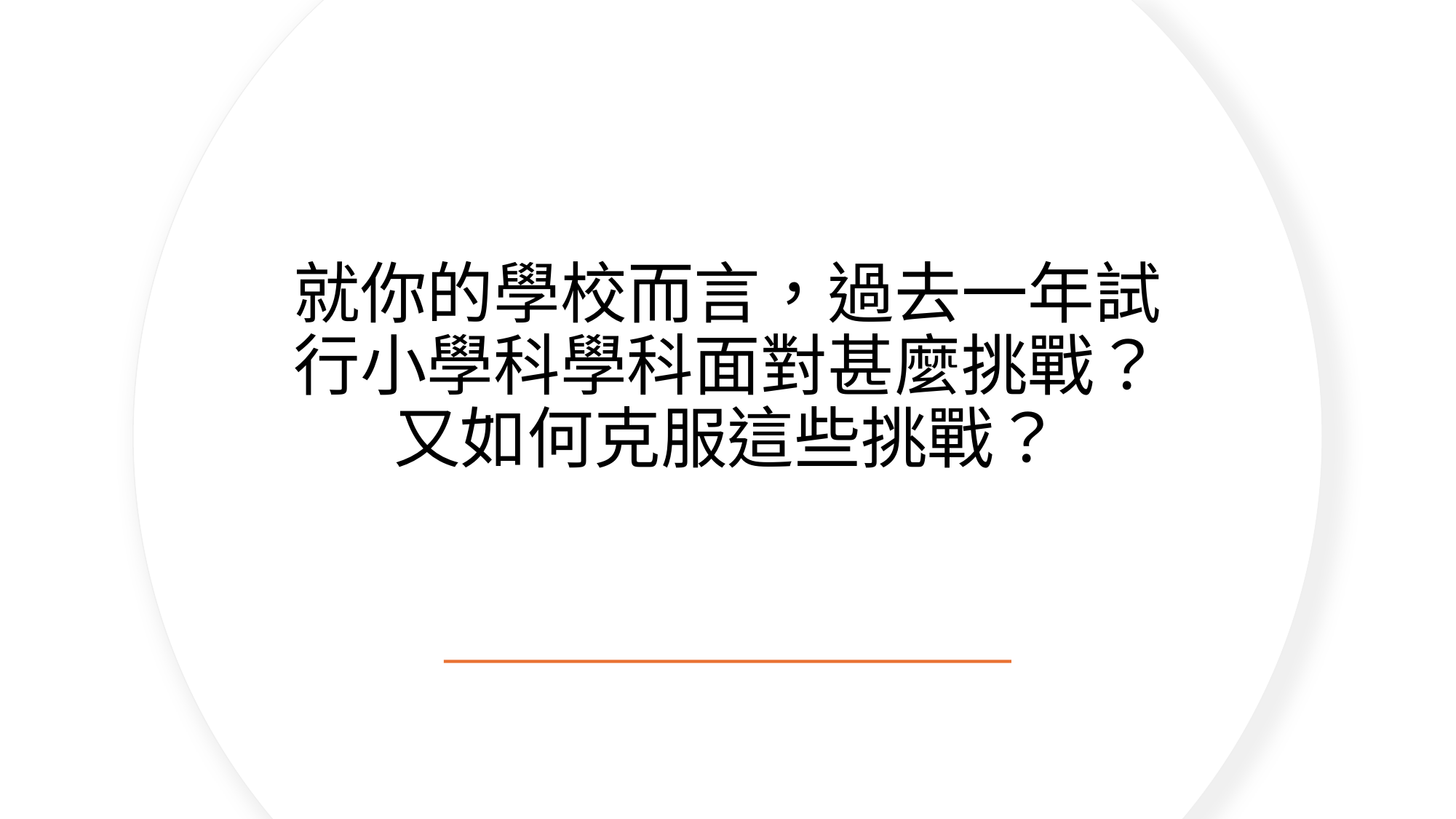

# 就你的學校而言，過去一年試行小學科學科面對甚麼挑戰？又如何克服這些挑戰？